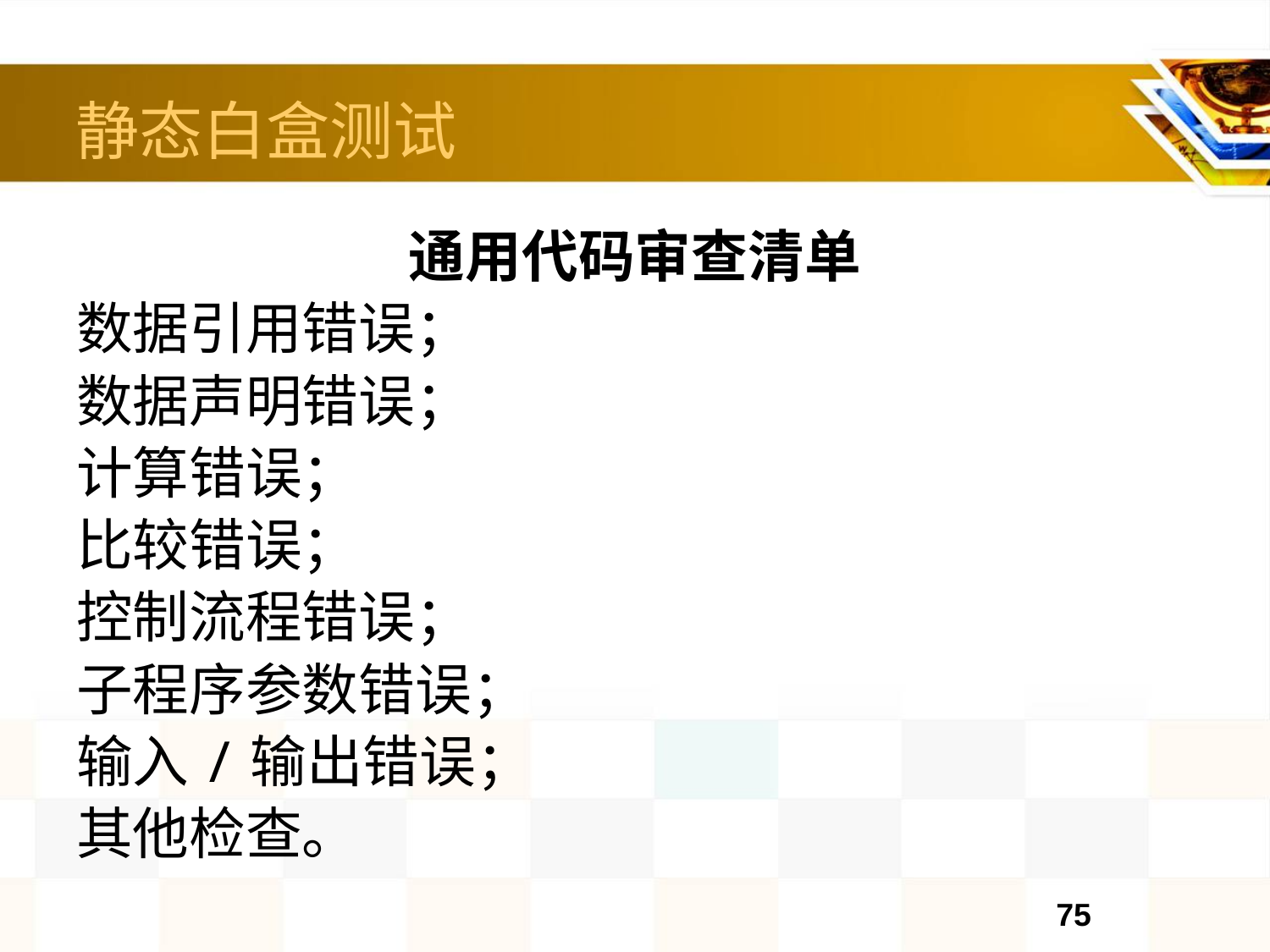

# 静态白盒测试
通用代码审查清单
数据引用错误；
数据声明错误；
计算错误；
比较错误；
控制流程错误；
子程序参数错误；
输入/输出错误；
其他检查。